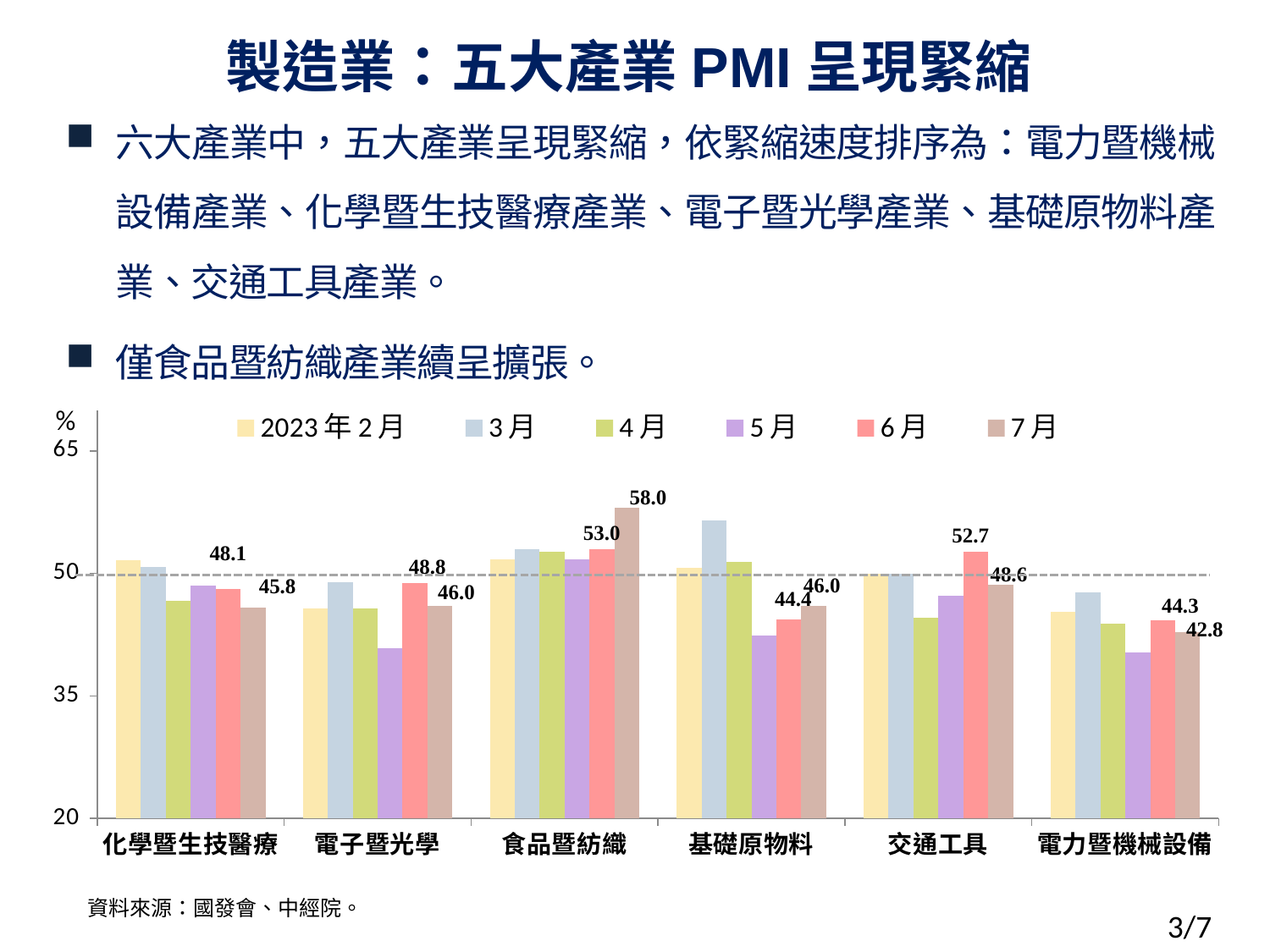

# 製造業：五大產業PMI呈現緊縮
六大產業中，五大產業呈現緊縮，依緊縮速度排序為：電力暨機械設備產業、化學暨生技醫療產業、電子暨光學產業、基礎原物料產業、交通工具產業。
僅食品暨紡織產業續呈擴張。

### Chart

| Category | 2023年2月 | 3月 | 4月 | 5月 | 6月 | 7月 |
|---|---|---|---|---|---|---|
| 化學暨生技醫療 | 51.6 | 50.8 | 46.7 | 48.5 | 48.1 | 45.8 |
| 電子暨光學 | 45.7 | 48.9 | 45.7 | 40.8 | 48.8 | 46.0 |
| 食品暨紡織 | 51.7 | 53.0 | 52.7 | 51.7 | 53.0 | 58.0 |
| 基礎原物料 | 50.7 | 56.5 | 51.4 | 42.4 | 44.4 | 46.0 |
| 交通工具 | 50.0 | 50.0 | 44.6 | 47.3 | 52.7 | 48.6 |
| 電力暨機械設備 | 45.3 | 47.7 | 43.9 | 40.3 | 44.3 | 42.8 |
%
資料來源：國發會、中經院。